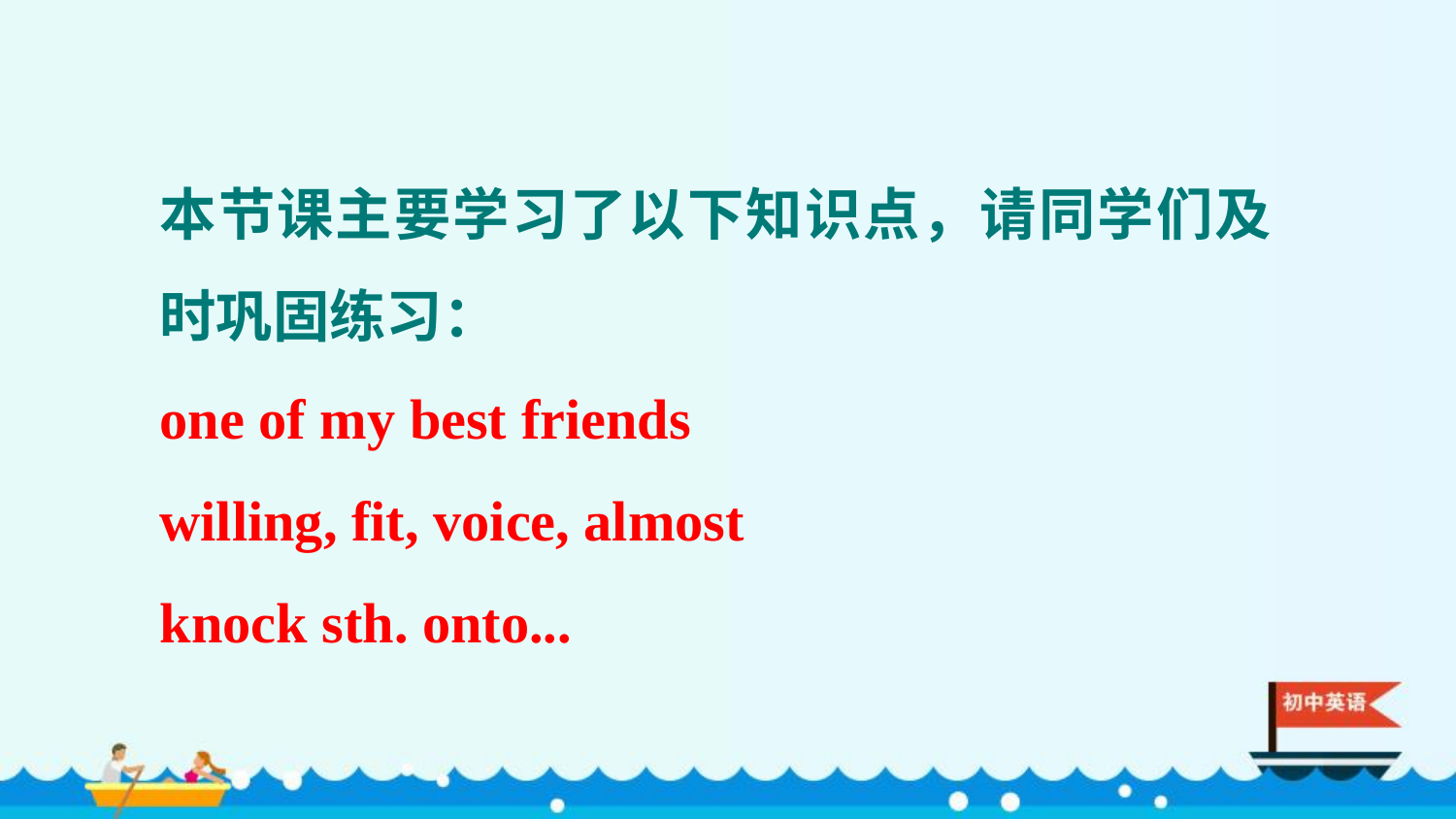

本节课主要学习了以下知识点，请同学们及时巩固练习：
one of my best friends
willing, fit, voice, almost
knock sth. onto...